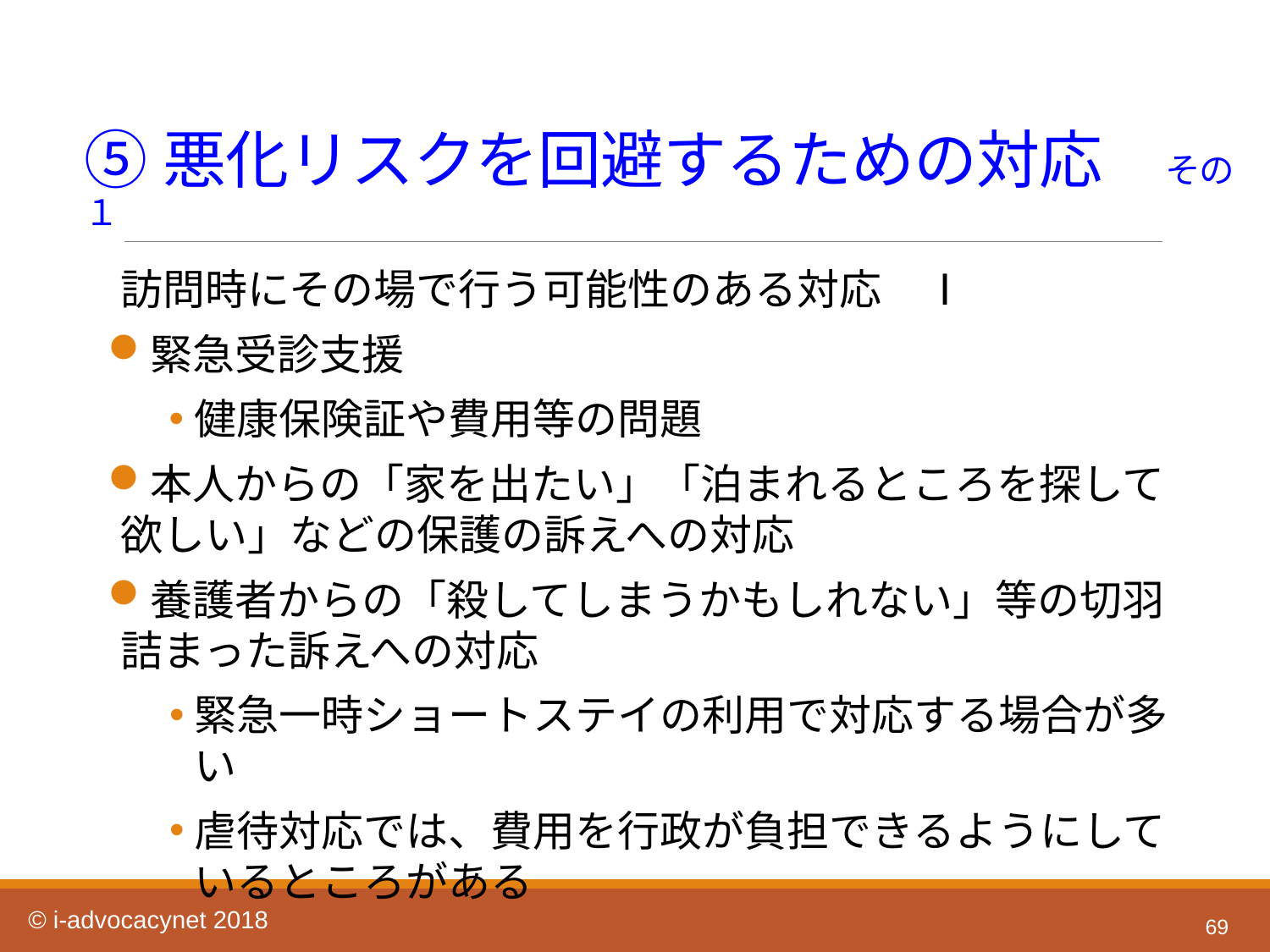

# ⑤悪化リスクを回避するための対応　その１
訪問時にその場で行う可能性のある対応　Ⅰ
緊急受診支援
健康保険証や費用等の問題
本人からの「家を出たい」「泊まれるところを探して欲しい」などの保護の訴えへの対応
養護者からの「殺してしまうかもしれない」等の切羽詰まった訴えへの対応
緊急一時ショートステイの利用で対応する場合が多い
虐待対応では、費用を行政が負担できるようにしているところがある
69